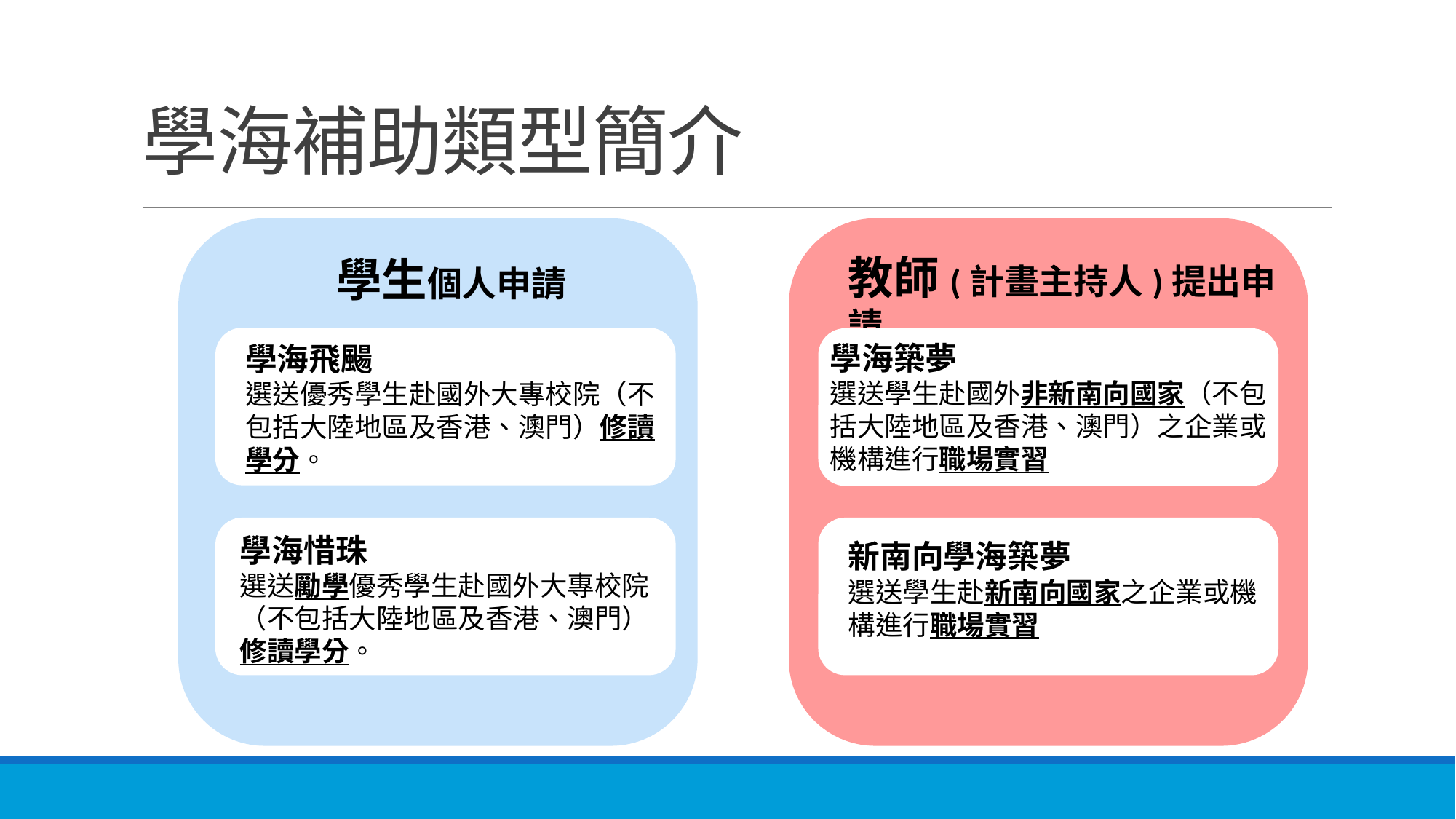

# 學海補助類型簡介

教師(計畫主持人)提出申請
學生個人申請

學海築夢
選送學生赴國外非新南向國家（不包括大陸地區及香港、澳門）之企業或機構進行職場實習
學海飛颺
選送優秀學生赴國外大專校院（不包括大陸地區及香港、澳門）修讀學分。

學海惜珠
選送勵學優秀學生赴國外大專校院（不包括大陸地區及香港、澳門）修讀學分。
新南向學海築夢
選送學生赴新南向國家之企業或機構進行職場實習